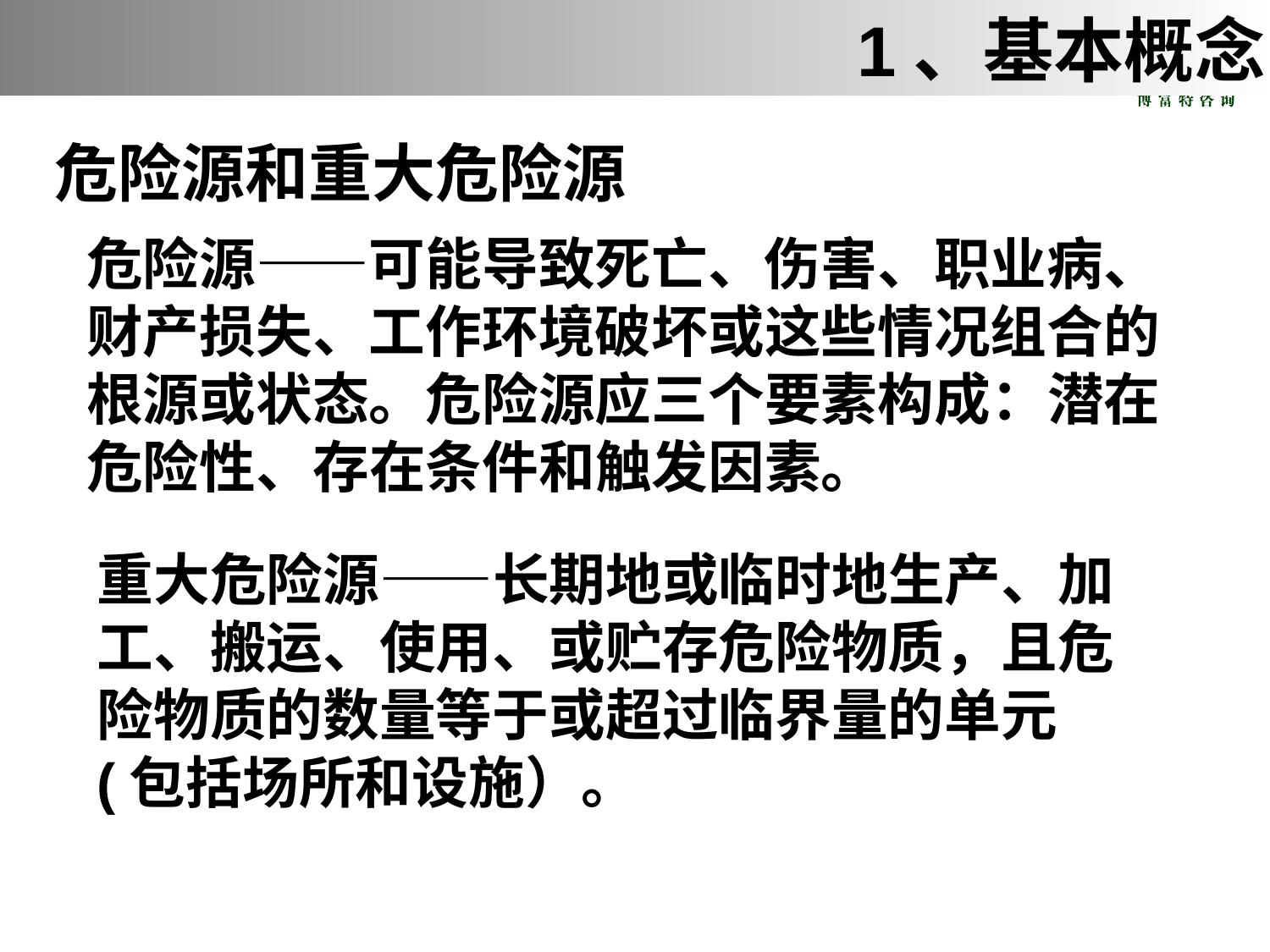

1、基本概念
危险源和重大危险源
危险源——可能导致死亡、伤害、职业病、财产损失、工作环境破坏或这些情况组合的根源或状态。危险源应三个要素构成：潜在危险性、存在条件和触发因素。
重大危险源——长期地或临时地生产、加工、搬运、使用、或贮存危险物质，且危险物质的数量等于或超过临界量的单元(包括场所和设施）。